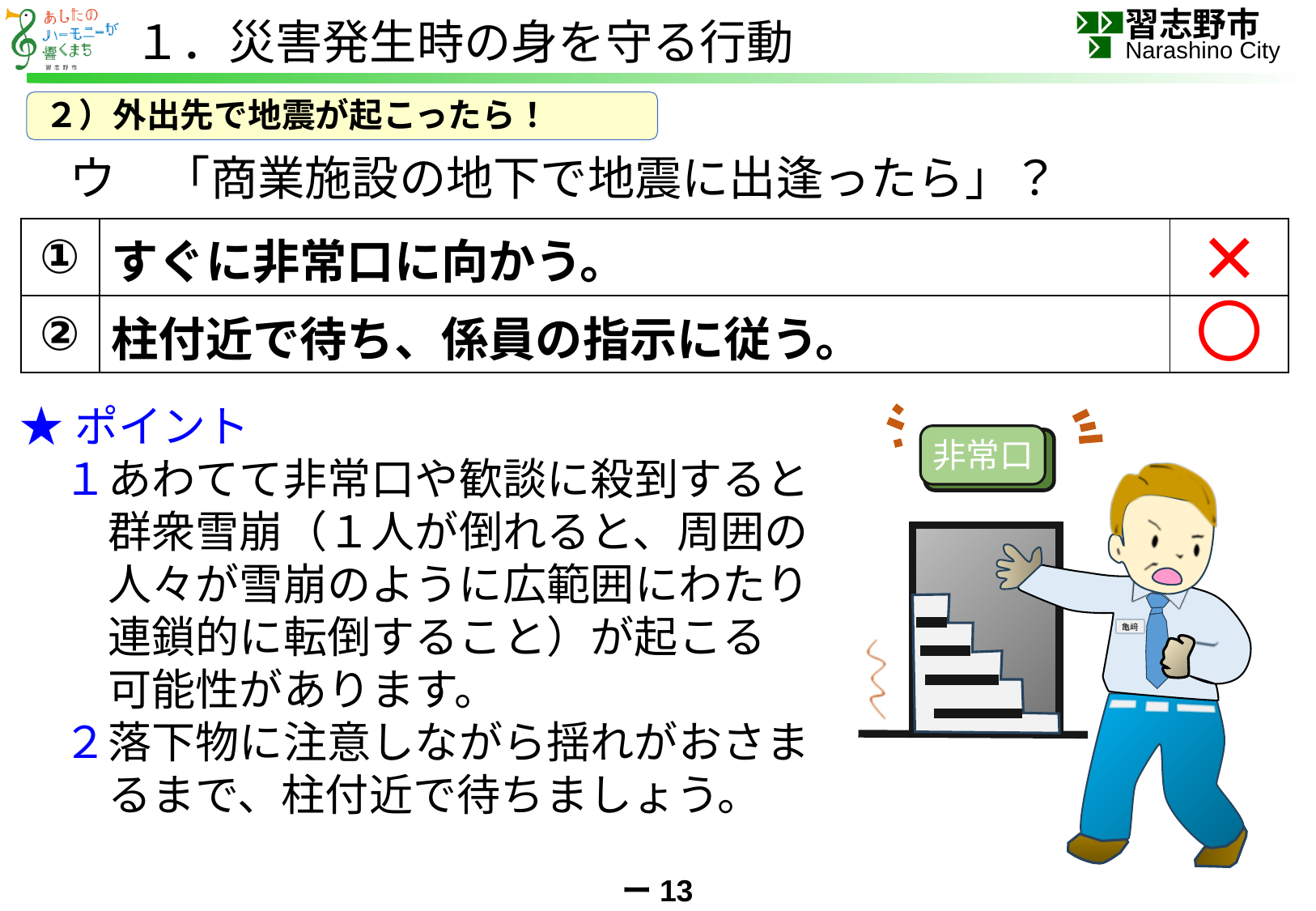

１．災害発生時の身を守る行動
２）外出先で地震が起こったら！
　ウ　「商業施設の地下で地震に出逢ったら」？
| ① | すぐに非常口に向かう。 |  |
| --- | --- | --- |
| ② | 柱付近で待ち、係員の指示に従う。 |  |
×
〇
★ポイント
　１あわてて非常口や歓談に殺到すると
　　群衆雪崩（１人が倒れると、周囲の
　　人々が雪崩のように広範囲にわたり
　　連鎖的に転倒すること）が起こる
　　可能性があります。
　２落下物に注意しながら揺れがおさま
　　るまで、柱付近で待ちましょう。

非常口

亀﨑

ー13ー